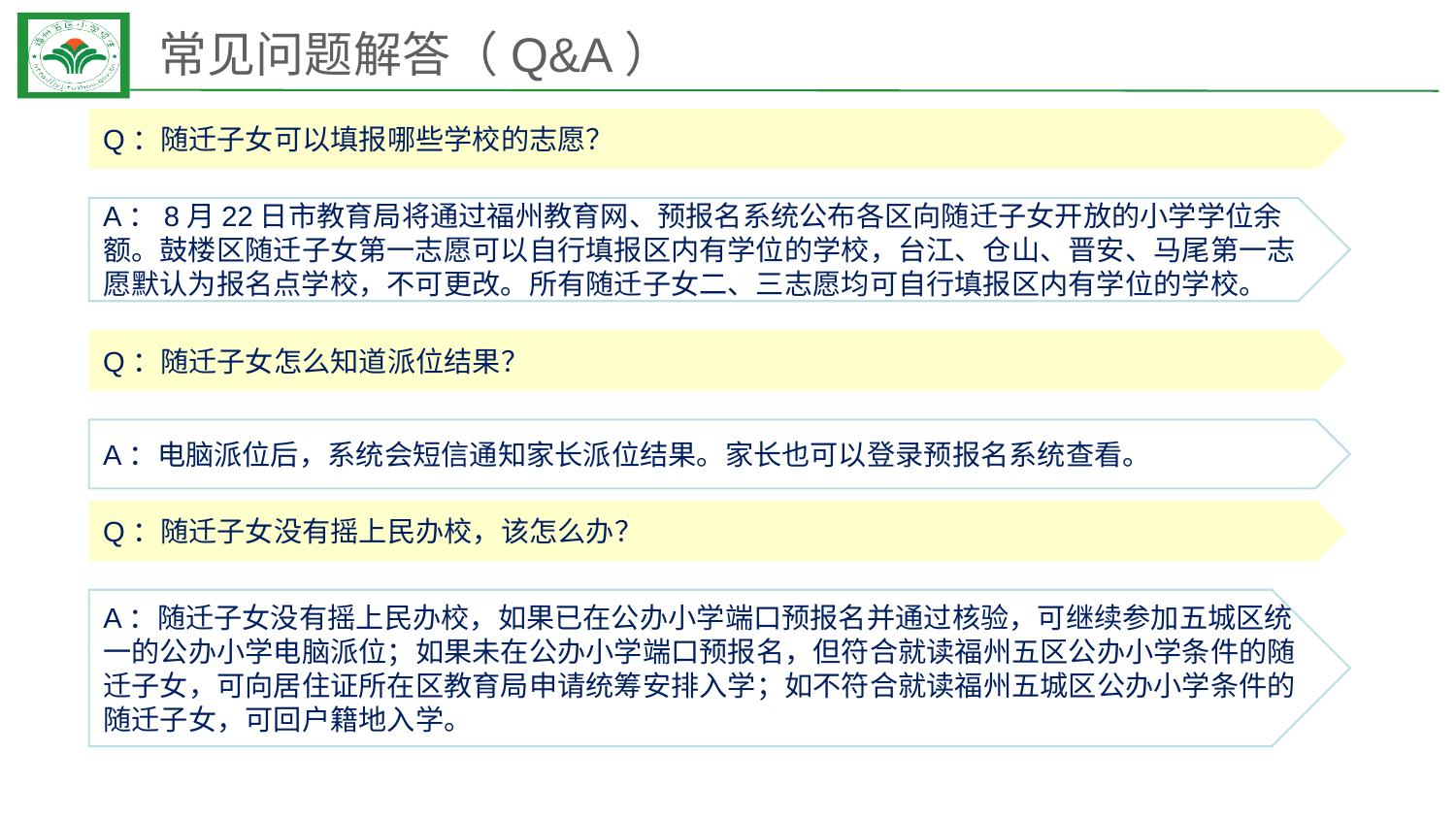

# 常见问题解答（Q&A）
Q：随迁子女可以填报哪些学校的志愿？
A：8月22日市教育局将通过福州教育网、预报名系统公布各区向随迁子女开放的小学学位余额。鼓楼区随迁子女第一志愿可以自行填报区内有学位的学校，台江、仓山、晋安、马尾第一志愿默认为报名点学校，不可更改。所有随迁子女二、三志愿均可自行填报区内有学位的学校。
Q：随迁子女怎么知道派位结果？
A：电脑派位后，系统会短信通知家长派位结果。家长也可以登录预报名系统查看。
Q：随迁子女没有摇上民办校，该怎么办？
A：随迁子女没有摇上民办校，如果已在公办小学端口预报名并通过核验，可继续参加五城区统一的公办小学电脑派位；如果未在公办小学端口预报名，但符合就读福州五区公办小学条件的随迁子女，可向居住证所在区教育局申请统筹安排入学；如不符合就读福州五城区公办小学条件的随迁子女，可回户籍地入学。